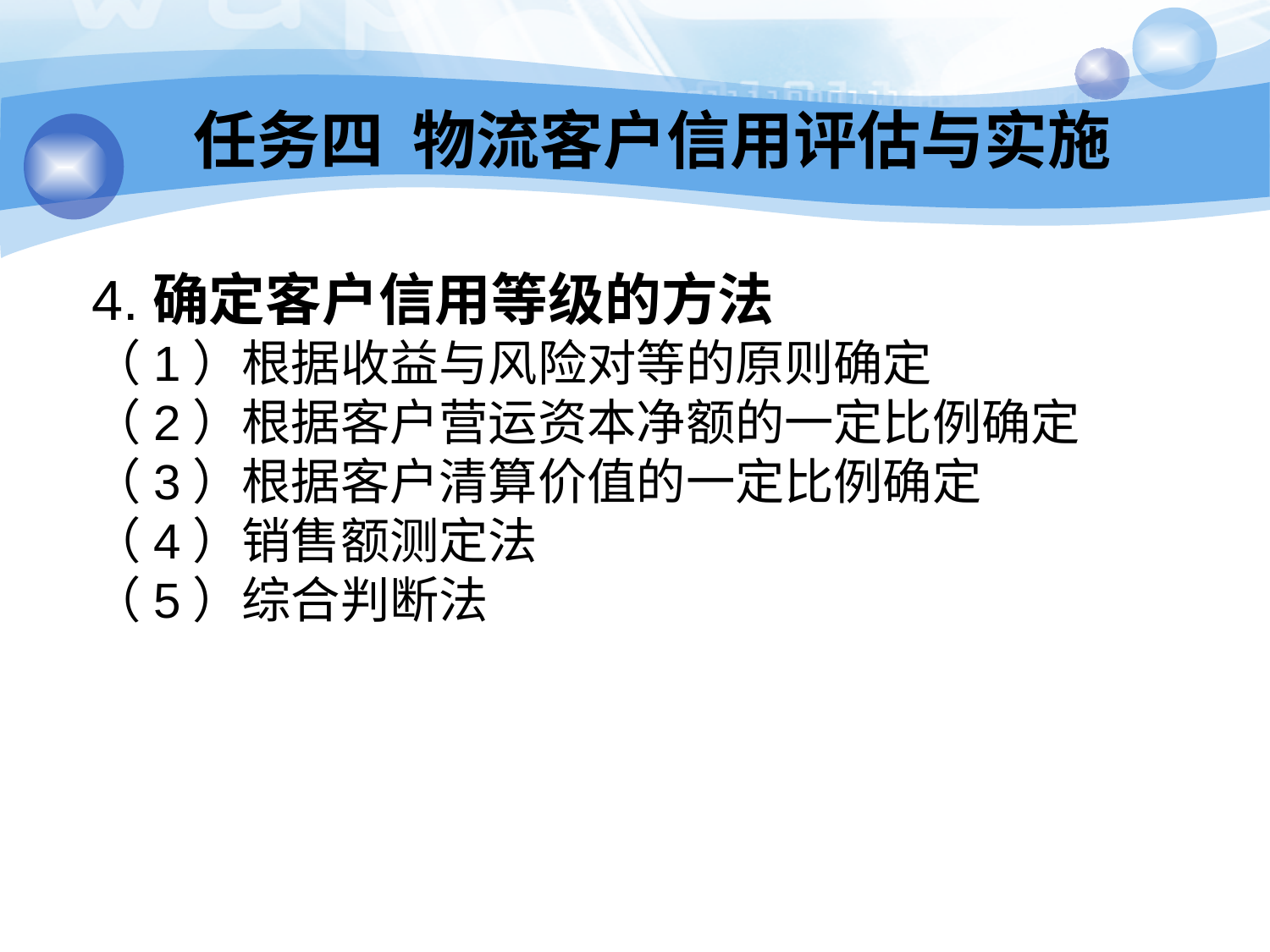

任务四  物流客户信用评估与实施
4.确定客户信用等级的方法
（1）根据收益与风险对等的原则确定
（2）根据客户营运资本净额的一定比例确定
（3）根据客户清算价值的一定比例确定
（4）销售额测定法
（5）综合判断法